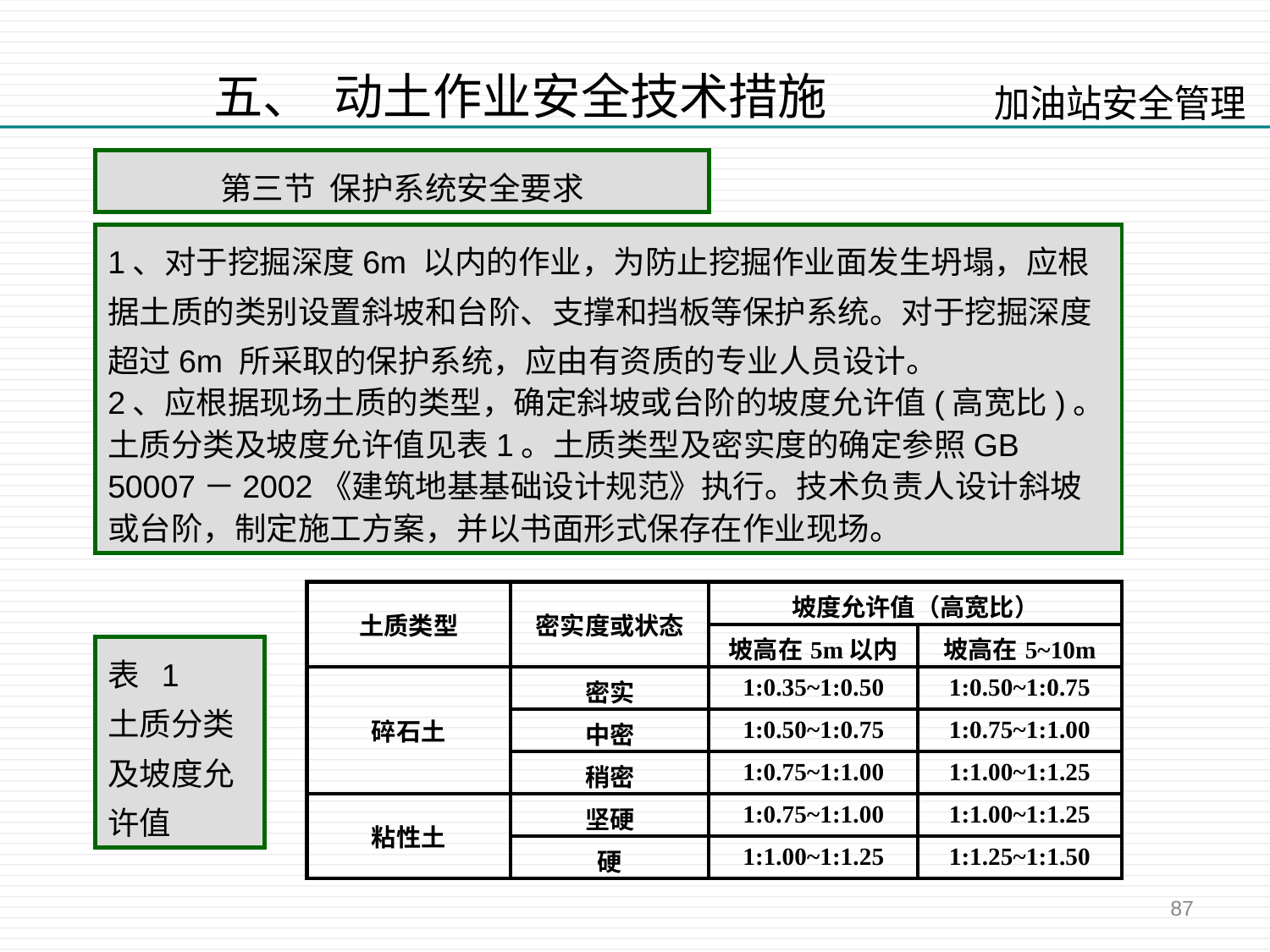

五、  动土作业安全技术措施
第三节  保护系统安全要求
1、对于挖掘深度6m 以内的作业，为防止挖掘作业面发生坍塌，应根据土质的类别设置斜坡和台阶、支撑和挡板等保护系统。对于挖掘深度超过6m 所采取的保护系统，应由有资质的专业人员设计。
2、应根据现场土质的类型，确定斜坡或台阶的坡度允许值(高宽比)。土质分类及坡度允许值见表1。土质类型及密实度的确定参照GB 50007－2002《建筑地基基础设计规范》执行。技术负责人设计斜坡或台阶，制定施工方案，并以书面形式保存在作业现场。
| 土质类型 | 密实度或状态 | 坡度允许值（高宽比） |  |
| --- | --- | --- | --- |
|  |  | 坡高在5m以内 | 坡高在5~10m |
| 碎石土 | 密实 | 1:0.35~1:0.50 | 1:0.50~1:0.75 |
|  | 中密 | 1:0.50~1:0.75 | 1:0.75~1:1.00 |
|  | 稍密 | 1:0.75~1:1.00 | 1:1.00~1:1.25 |
| 粘性土 | 坚硬 | 1:0.75~1:1.00 | 1:1.00~1:1.25 |
|  | 硬 | 1:1.00~1:1.25 | 1:1.25~1:1.50 |
表  1
土质分类及坡度允许值
87